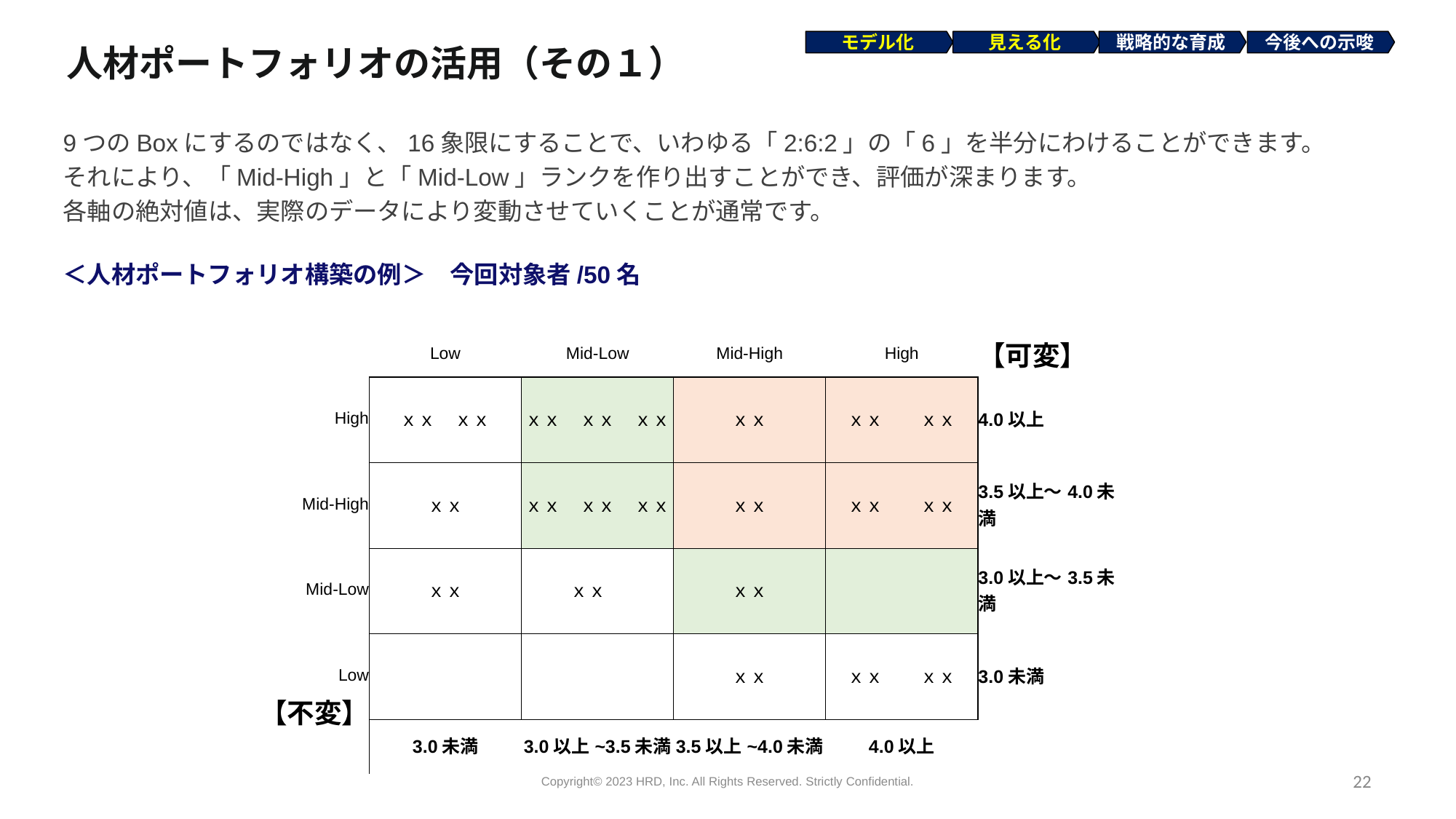

人材ポートフォリオの活用（その１）
モデル化
見える化
戦略的な育成
今後への示唆
9つのBoxにするのではなく、16象限にすることで、いわゆる「2:6:2」の「6」を半分にわけることができます。
それにより、「Mid-High」と「Mid-Low」ランクを作り出すことができ、評価が深まります。
各軸の絶対値は、実際のデータにより変動させていくことが通常です。

＜人材ポートフォリオ構築の例＞　今回対象者/50名
|  |  |  |  |  |  |  |  |
| --- | --- | --- | --- | --- | --- | --- | --- |
|  | Low | Mid-Low | Mid-High | High | 【可変】 |  |  |
|  | ｘｘ　ｘｘ | ｘｘ　ｘｘ　ｘｘ | ｘｘ | ｘｘ　　ｘｘ | 4.0以上 |  |  |
| High |  |  |  |  |  |  |  |
|  |  |  |  |  |  |  |  |
|  | ｘｘ | ｘｘ　ｘｘ　ｘｘ | ｘｘ | ｘｘ　　ｘｘ | 3.5以上～4.0未満 |  |  |
| Mid-High |  |  |  |  |  |  |  |
|  |  |  |  |  |  |  |  |
|  | ｘｘ | ｘｘ | ｘｘ |  | 3.0以上～3.5未満 |  |  |
| Mid-Low |  |  |  |  |  |  |  |
|  |  |  |  |  |  |  |  |
|  |  |  | ｘｘ | ｘｘ　　ｘｘ | 3.0未満 |  |  |
| Low |  |  |  |  |  |  |  |
| 【不変】 |  |  |  |  |  |  |  |
|  | 3.0未満 | 3.0以上~3.5未満 | 3.5以上~4.0未満 | 4.0以上 |  |  |  |
Copyright©️ 2023 HRD, Inc. All Rights Reserved. Strictly Confidential.
22